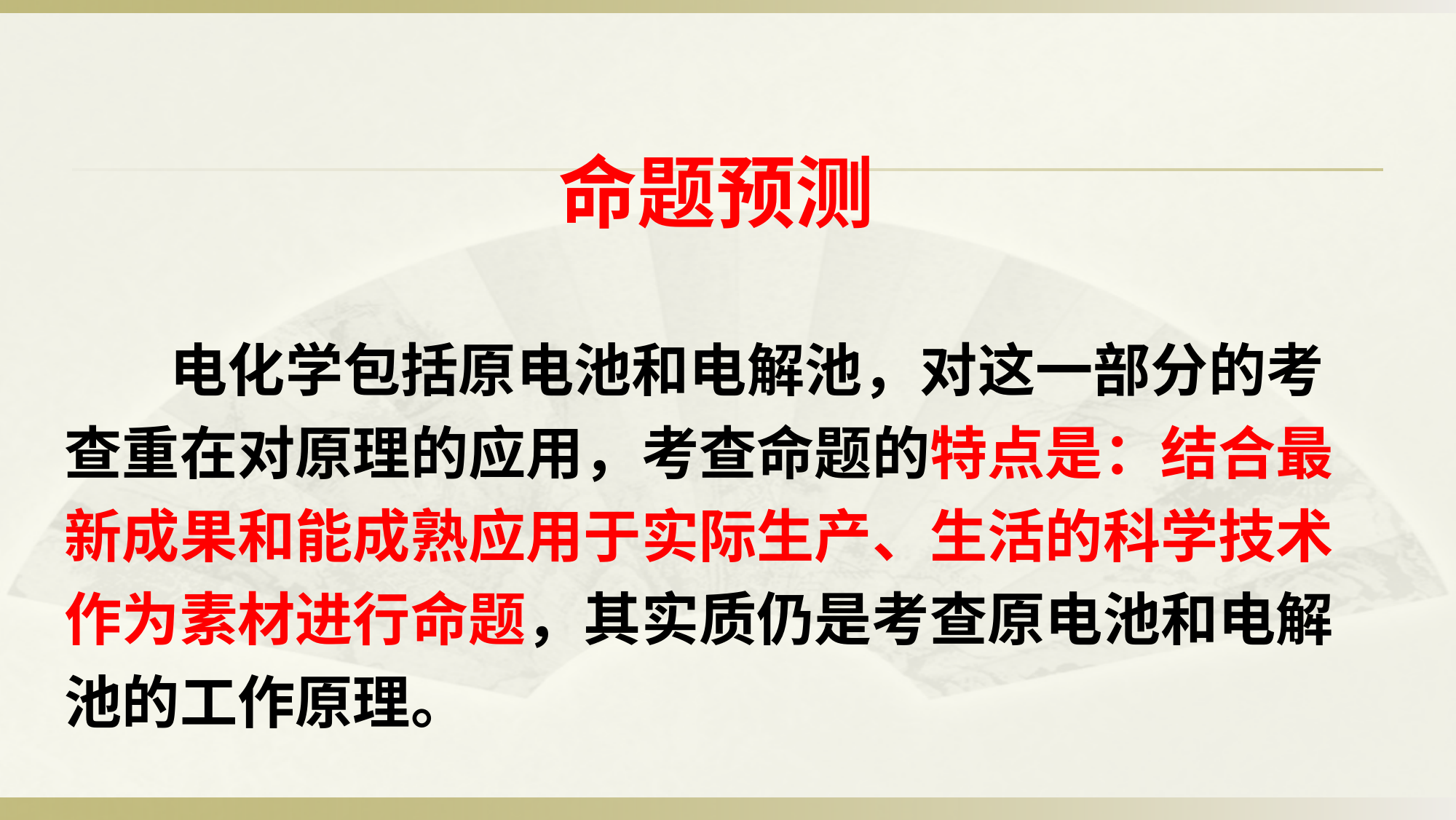

命题预测

       电化学包括原电池和电解池，对这一部分的考查重在对原理的应用，考查命题的特点是：结合最新成果和能成熟应用于实际生产、生活的科学技术作为素材进行命题，其实质仍是考查原电池和电解池的工作原理。